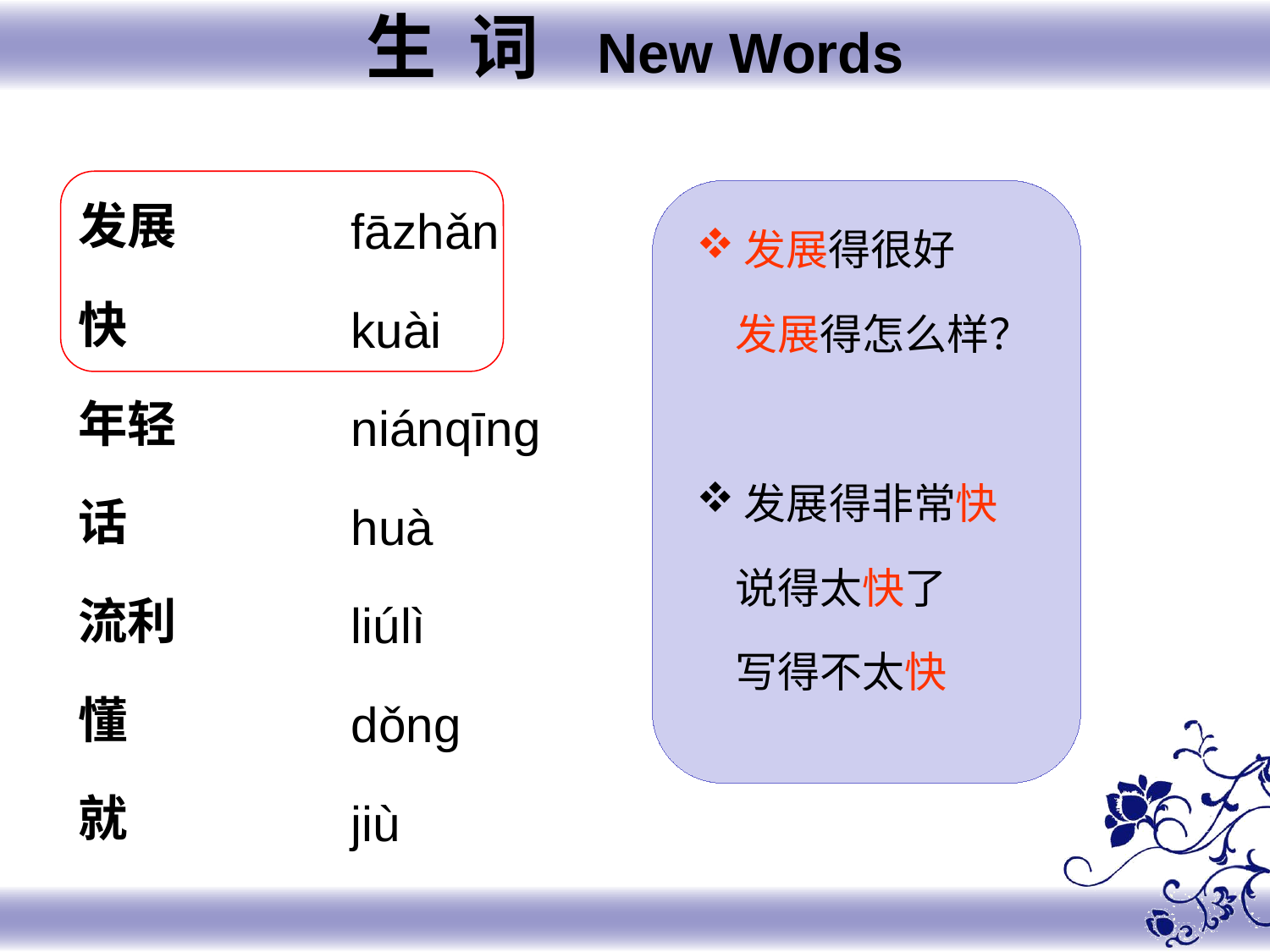

生  词   New Words
发展
快
年轻
话
流利
懂
就
fāzhǎn
kuài
niánqīng
huà
liúlì
dǒnɡ
jiù

发展得很好
   发展得怎么样？

发展得非常快
   说得太快了
   写得不太快